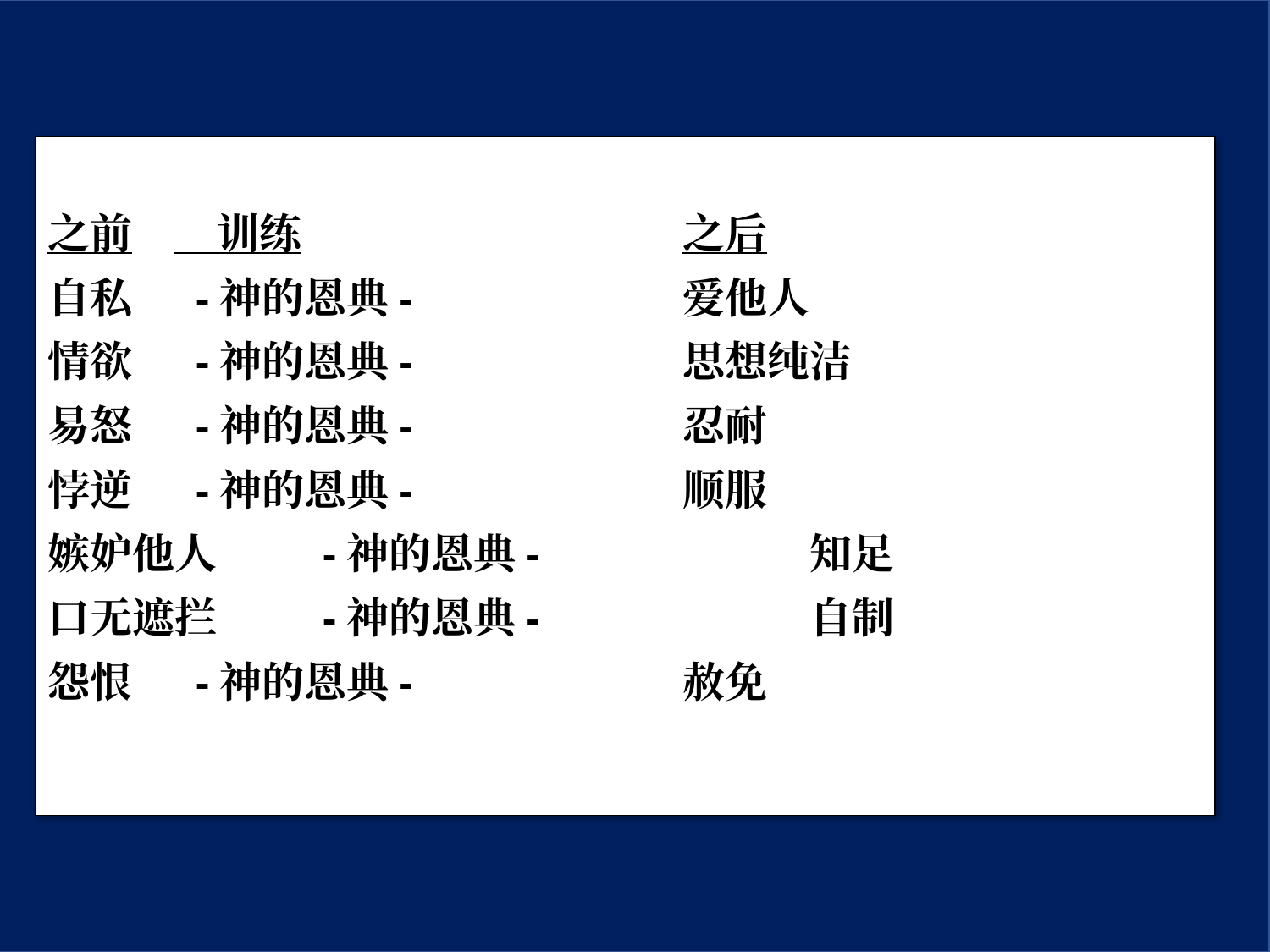

之前	    训练			之后
自私	 -神的恩典-			爱他人
情欲	 -神的恩典- 			思想纯洁
易怒	 -神的恩典- 			忍耐
悖逆	 -神的恩典- 			顺服
嫉妒他人	 -神的恩典- 			知足
口无遮拦	 -神的恩典- 			自制
怨恨	 -神的恩典- 			赦免